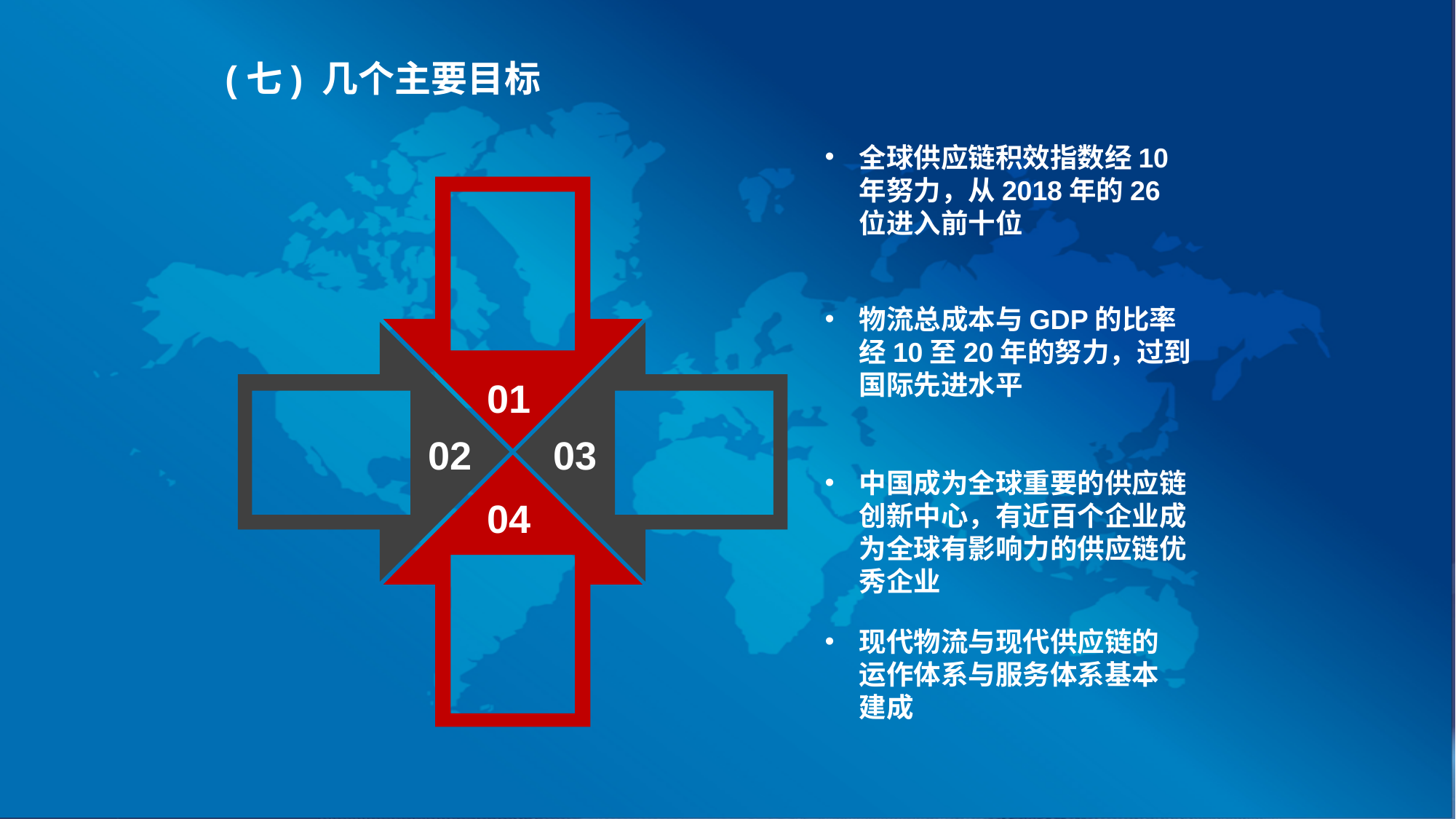

(七) 几个主要目标
全球供应链积效指数经10年努力，从2018年的26位进入前十位

物流总成本与GDP的比率经10至20年的努力，过到国际先进水平

01
02
03

中国成为全球重要的供应链创新中心，有近百个企业成为全球有影响力的供应链优秀企业
04
现代物流与现代供应链的运作体系与服务体系基本建成